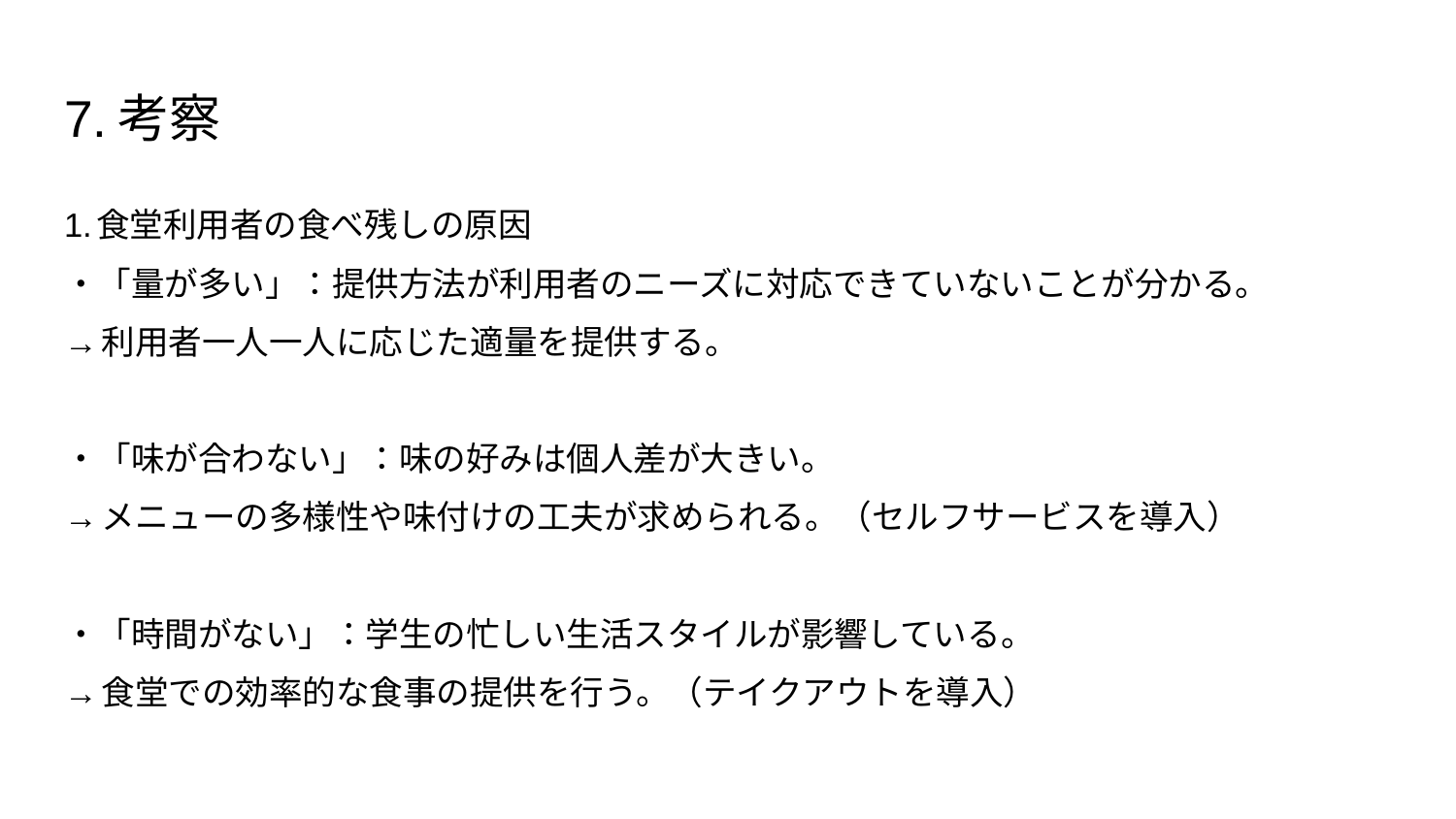

# 7.考察
​​1.食堂利用者の食べ残しの原因
・「量が多い」：提供方法が利用者のニーズに対応できていないことが分かる。
→利用者一人一人に応じた適量を提供する。

・「味が合わない」：味の好みは個人差が大きい。
→メニューの多様性や味付けの工夫が求められる。（セルフサービスを導入）

・「時間がない」：​​学生の忙しい生活スタイルが影響している。
→食堂での効率的な食事の提供を行う。（テイクアウトを導入）